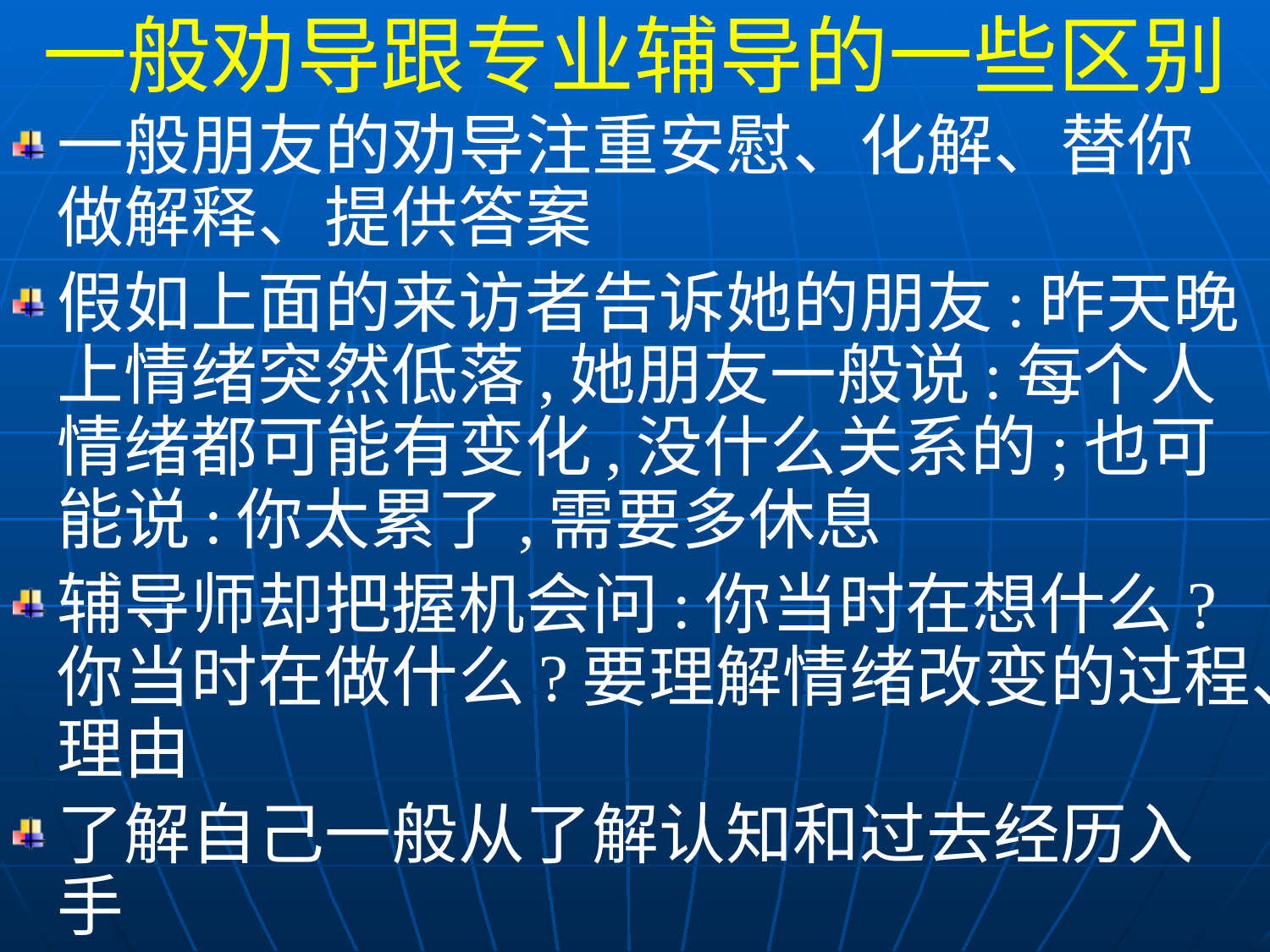

一般劝导跟专业辅导的一些区别
一般朋友的劝导注重安慰、化解、替你做解释、提供答案
假如上面的来访者告诉她的朋友:昨天晚上情绪突然低落,她朋友一般说:每个人情绪都可能有变化,没什么关系的;也可能说:你太累了,需要多休息
辅导师却把握机会问:你当时在想什么?你当时在做什么?要理解情绪改变的过程、理由
了解自己一般从了解认知和过去经历入手